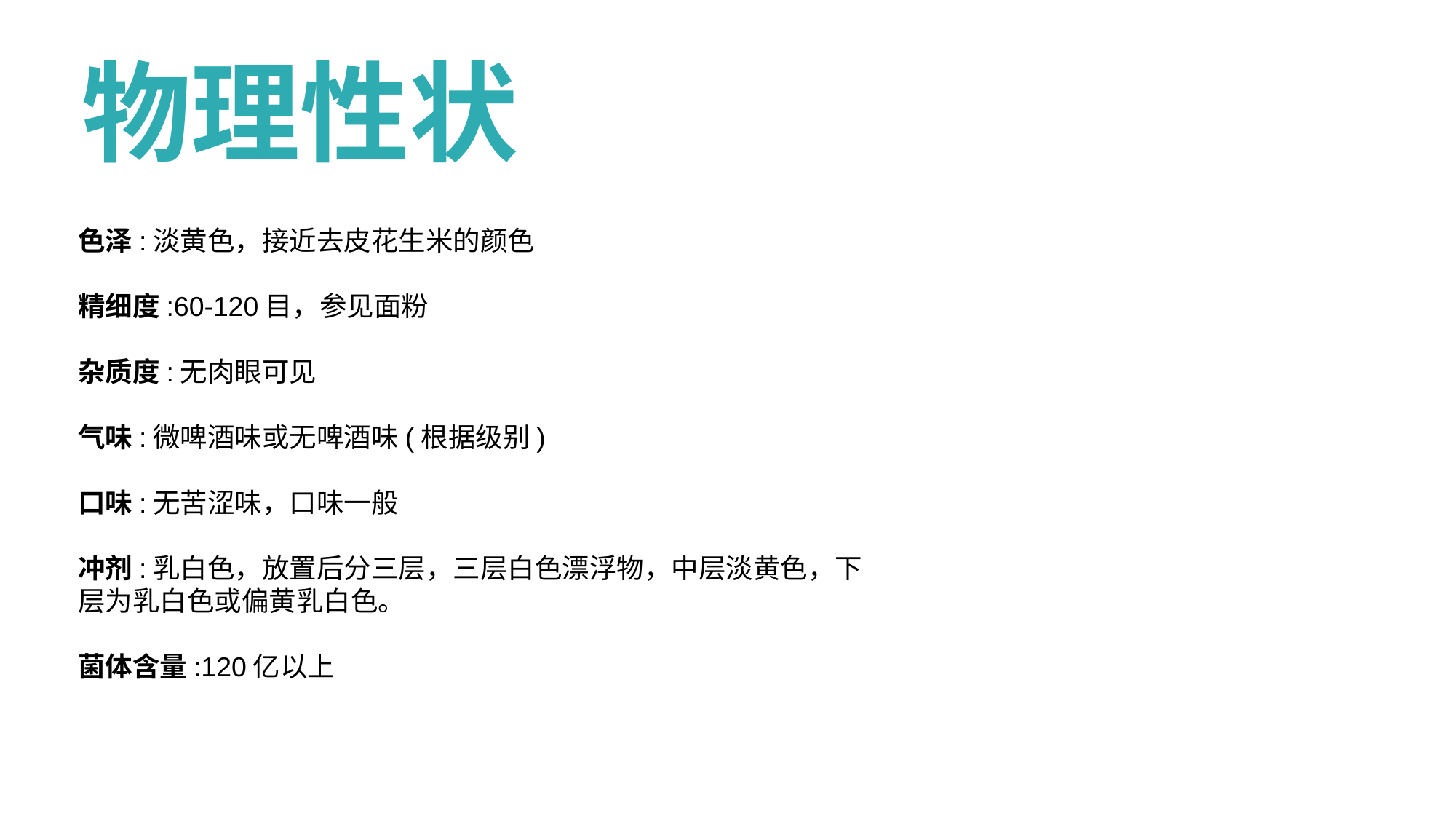

物理性状
色泽:淡黄色，接近去皮花生米的颜色

精细度:60-120目，参见面粉

杂质度:无肉眼可见

气味:微啤酒味或无啤酒味(根据级别)

口味:无苦涩味，口味一般

冲剂:乳白色，放置后分三层，三层白色漂浮物，中层淡黄色，下层为乳白色或偏黄乳白色。

菌体含量:120亿以上